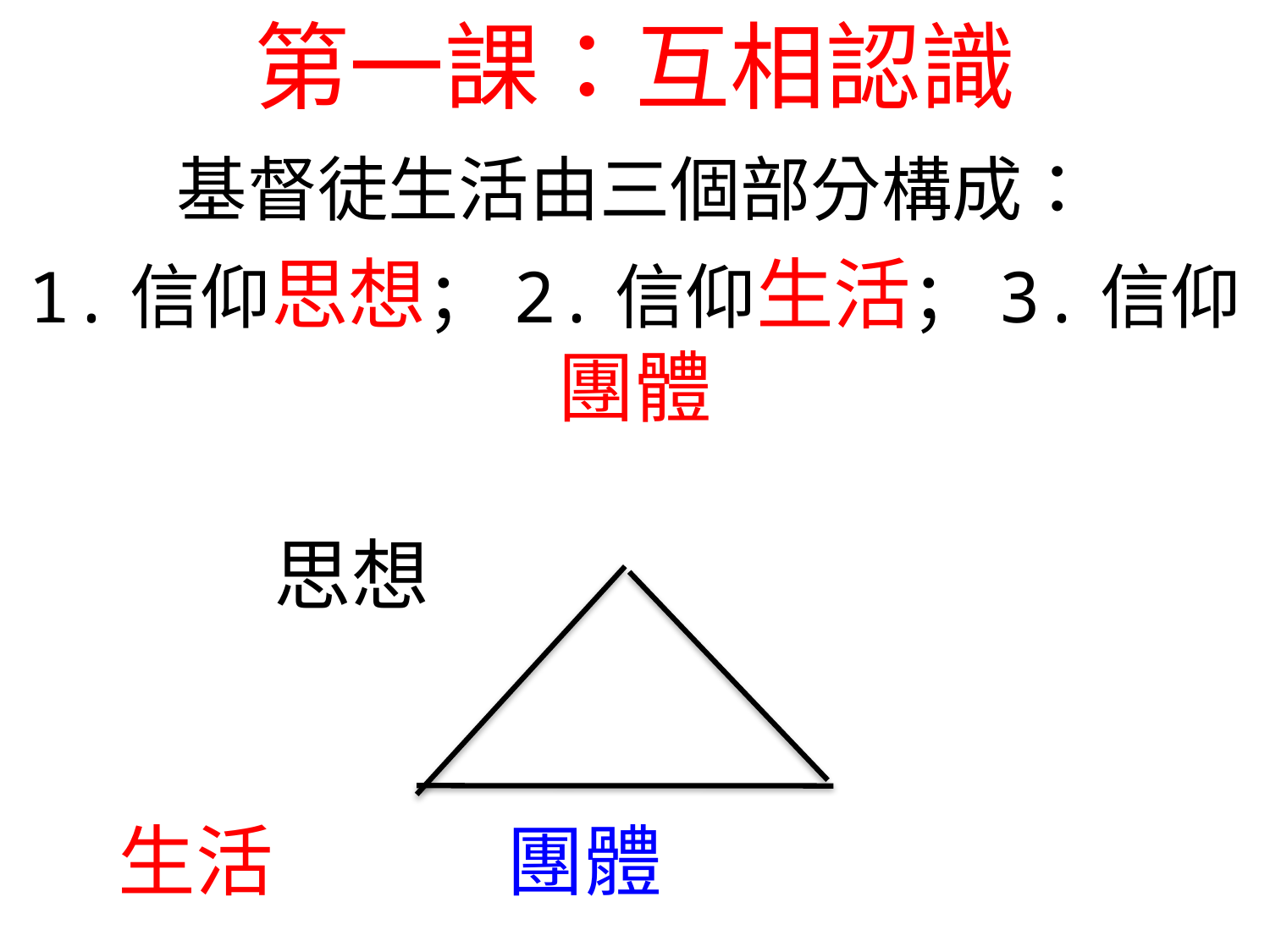

第一課：互相認識
基督徒生活由三個部分構成：
1.信仰思想；2.信仰生活；3.信仰團體

              思想

     生活              團體